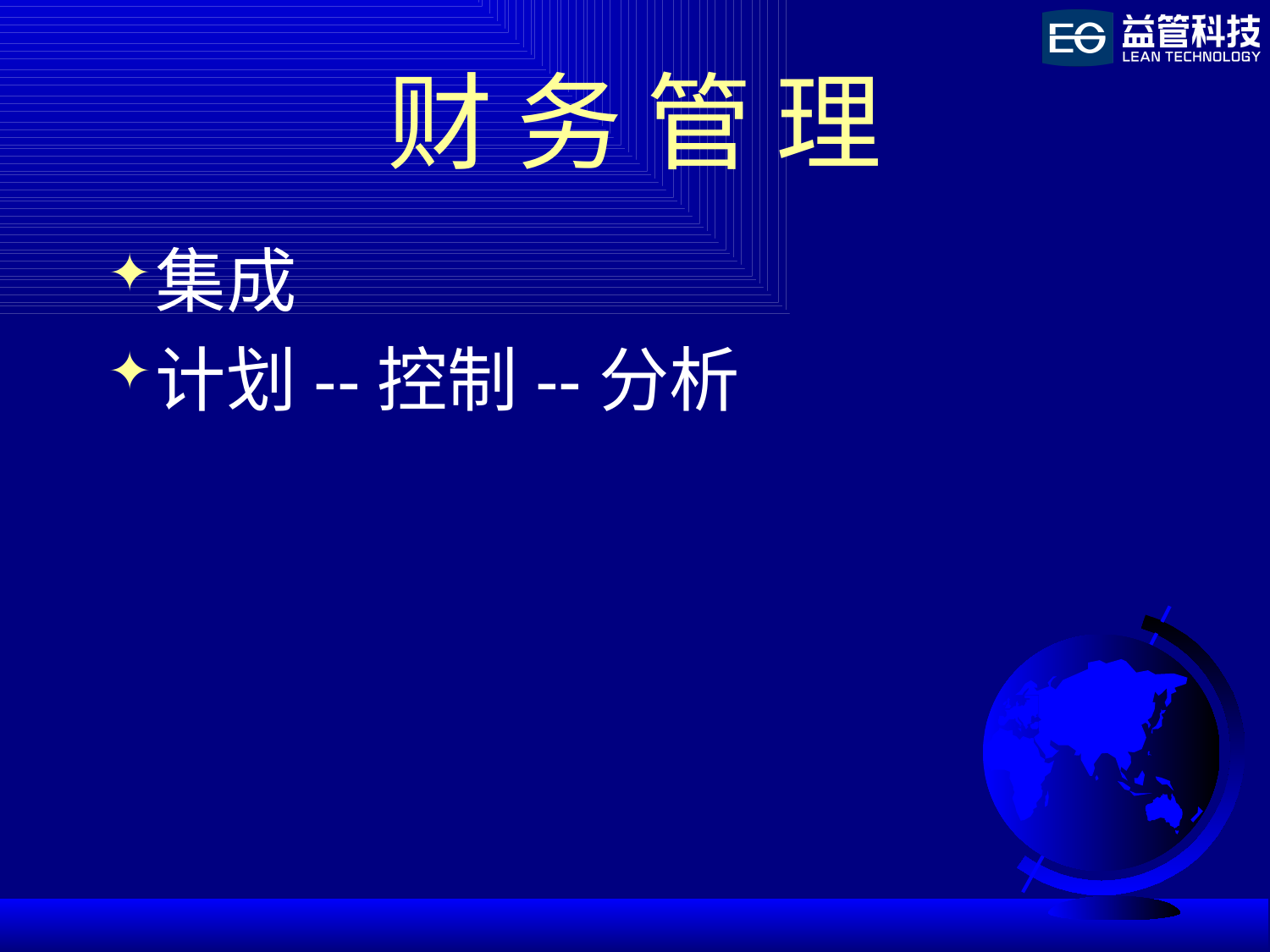

# 财 务 管 理
集成
计划--控制--分析